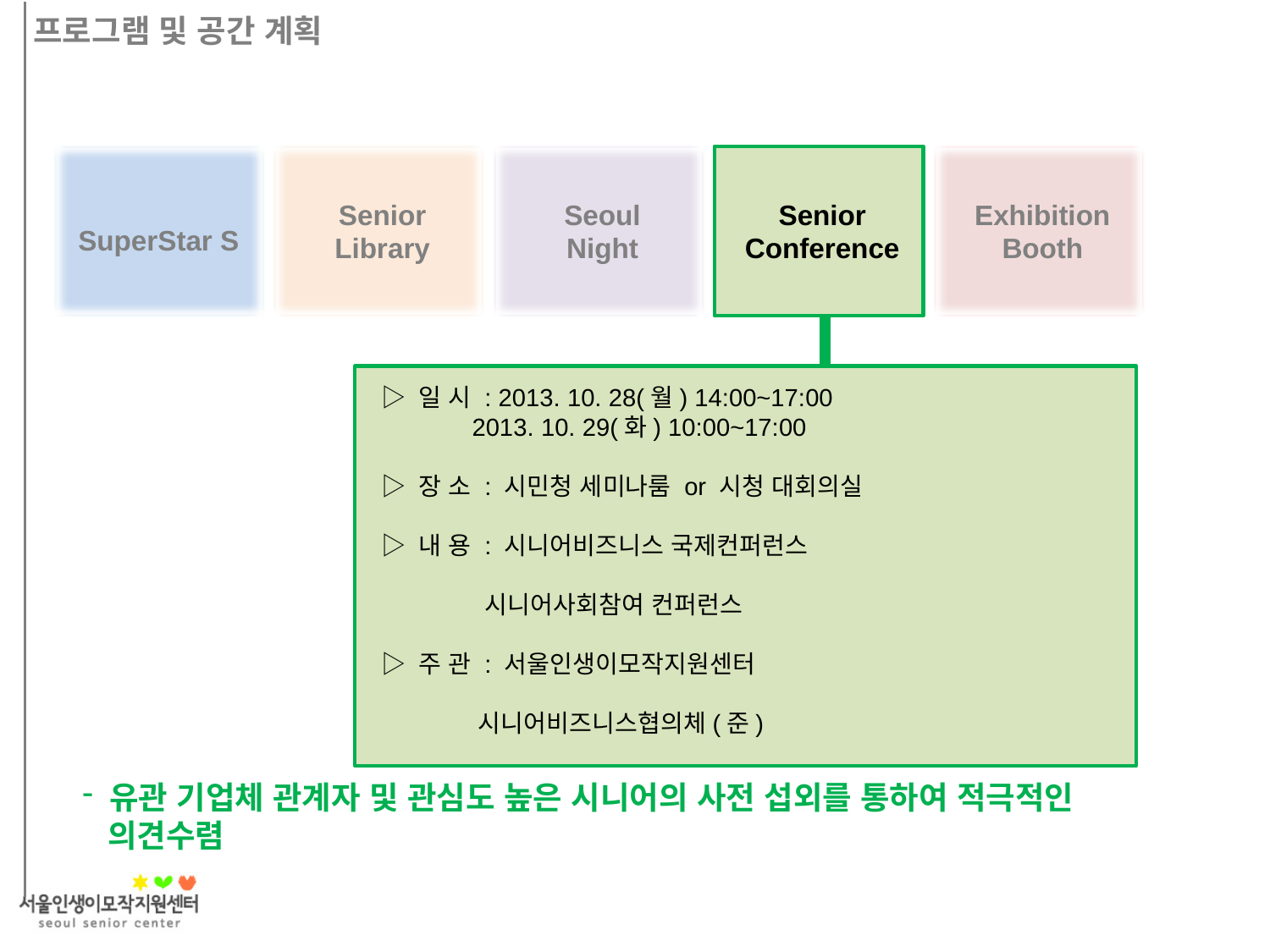

프로그램 및 공간 계획

Senior
Library
Seoul
Night
Senior Conference
Exhibition
Booth
SuperStar S

▷ 일 시 : 2013. 10. 28(월) 14:00~17:00
             2013. 10. 29(화) 10:00~17:00

▷ 장 소 : 시민청 세미나룸 or 시청 대회의실

▷ 내 용 : 시니어비즈니스 국제컨퍼런스

              시니어사회참여 컨퍼런스

▷ 주 관 : 서울인생이모작지원센터

             시니어비즈니스협의체(준)
 유관 기업체 관계자 및 관심도 높은 시니어의 사전 섭외를 통하여 적극적인
  의견수렴